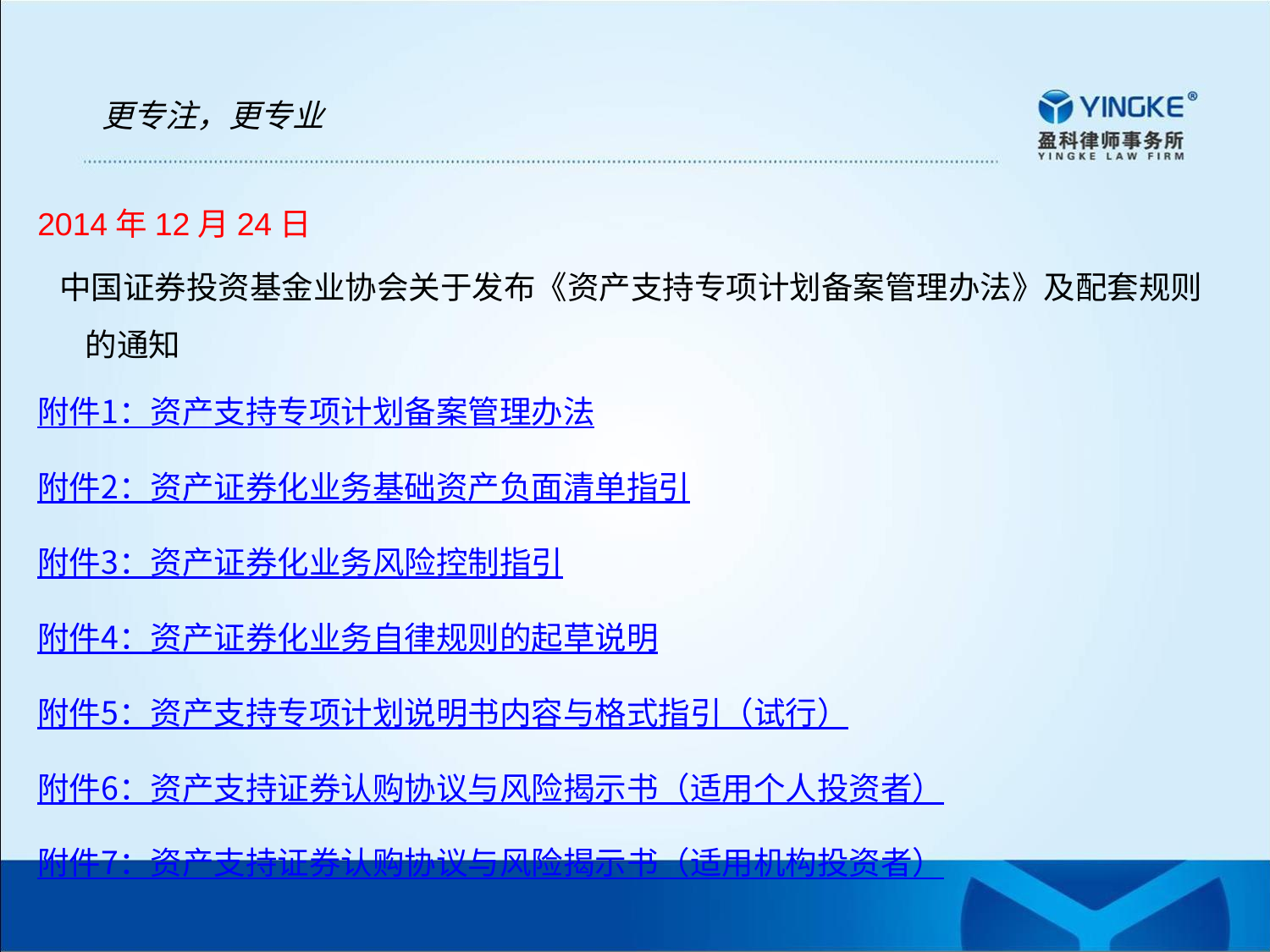

更专注，更专业
2014年12月24日
  中国证券投资基金业协会关于发布《资产支持专项计划备案管理办法》及配套规则的通知
附件1：资产支持专项计划备案管理办法
附件2：资产证券化业务基础资产负面清单指引
附件3：资产证券化业务风险控制指引
附件4：资产证券化业务自律规则的起草说明
附件5：资产支持专项计划说明书内容与格式指引（试行）
附件6：资产支持证券认购协议与风险揭示书（适用个人投资者）
附件7：资产支持证券认购协议与风险揭示书（适用机构投资者）